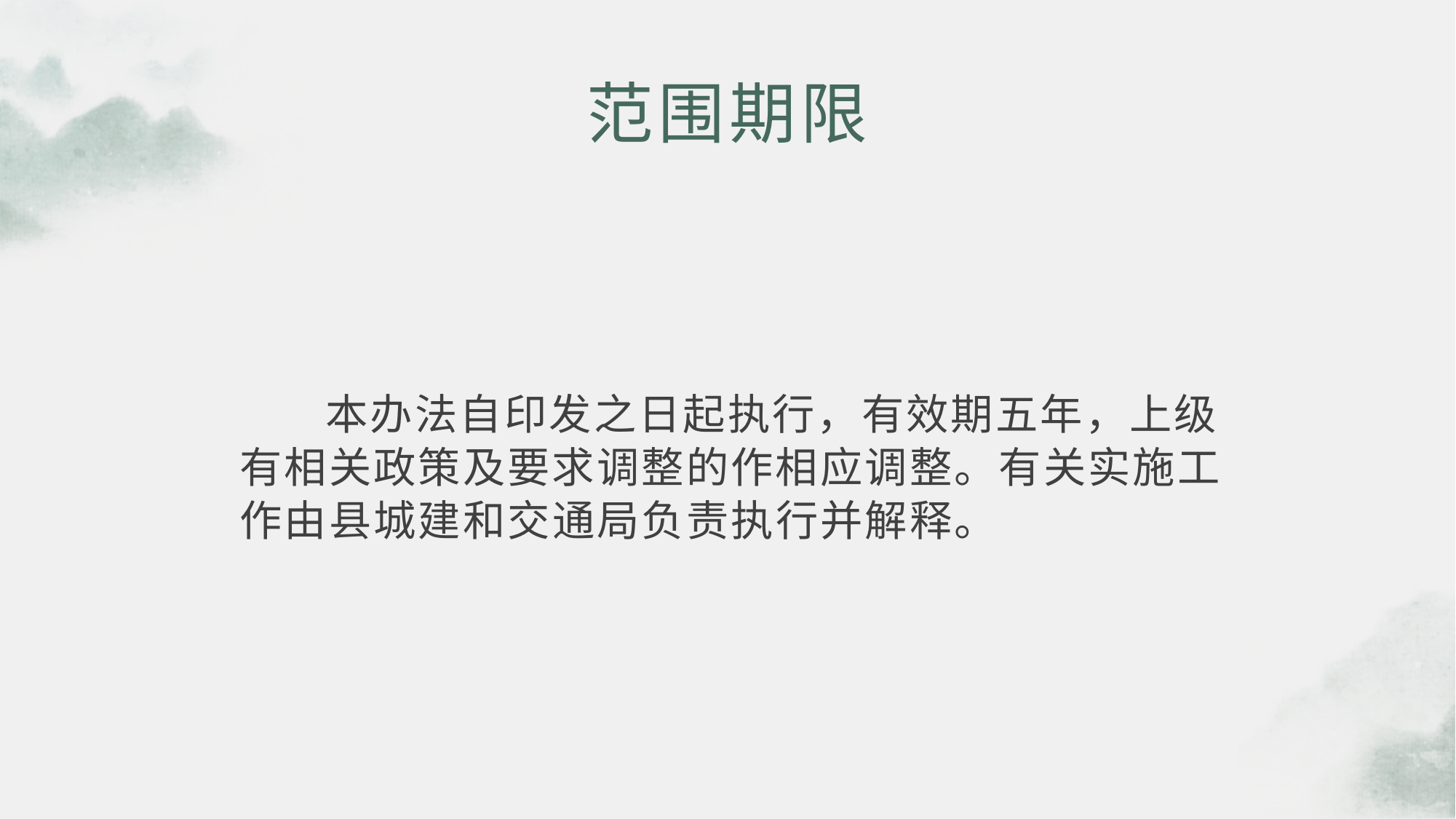

范围期限
本办法自印发之日起执行，有效期五年，上级有相关政策及要求调整的作相应调整。有关实施工作由县城建和交通局负责执行并解释。